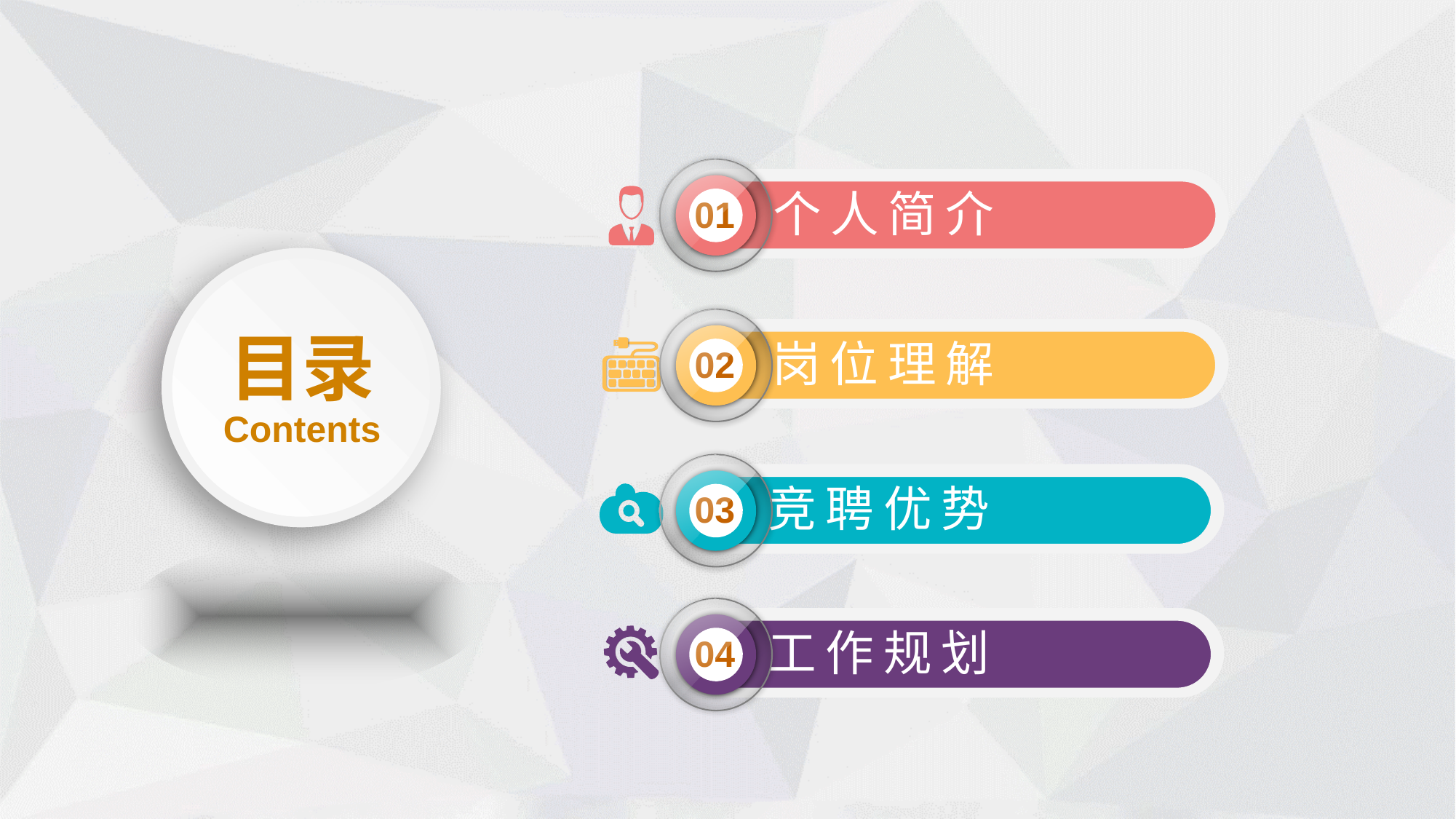

01

个人简介

02

目录

岗位理解

Contents

03

竞聘优势

04

工作规划